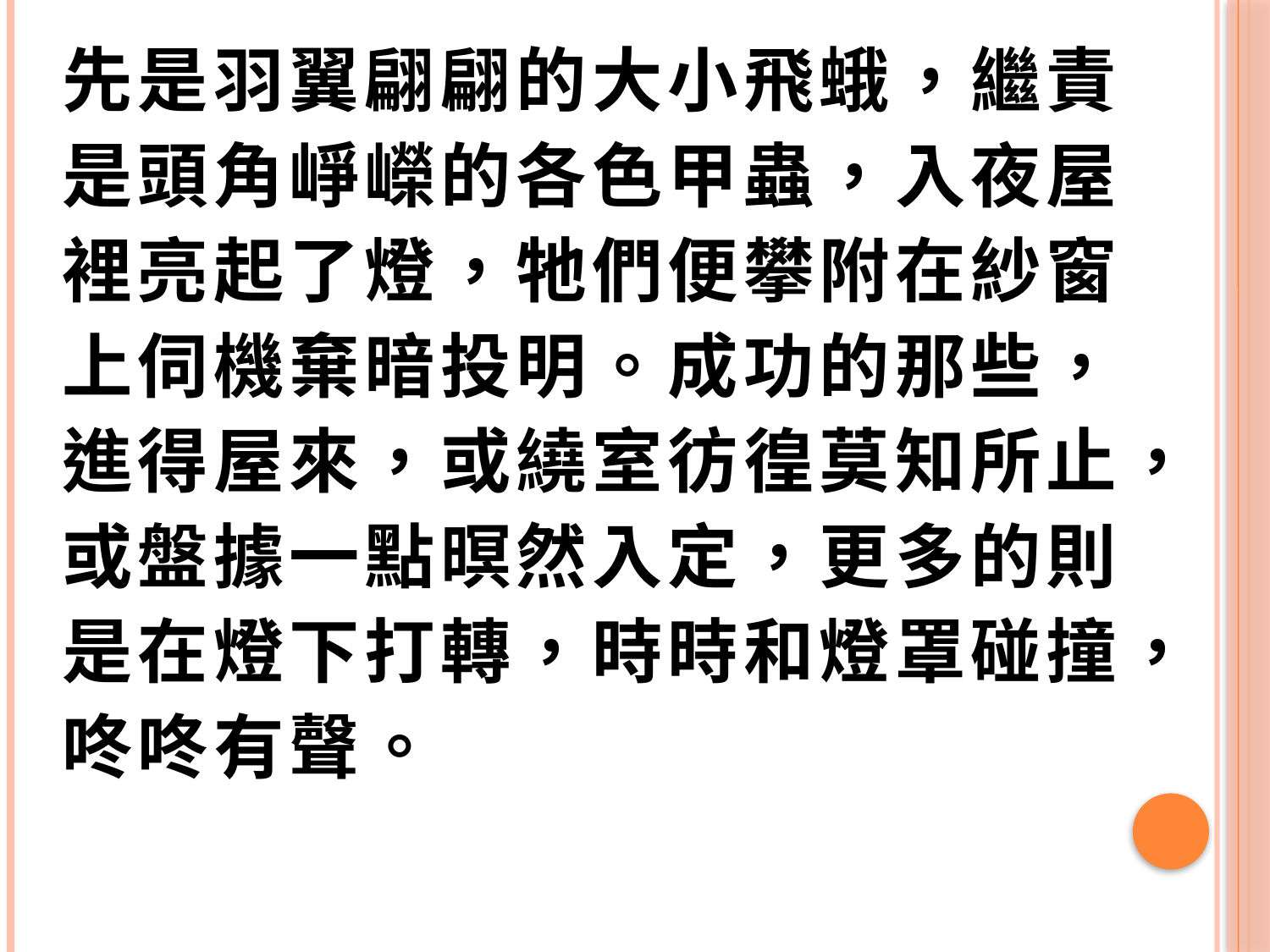

先是羽翼翩翩的大小飛蛾，繼責
是頭角崢嶸的各色甲蟲，入夜屋
裡亮起了燈，牠們便攀附在紗窗
上伺機棄暗投明。成功的那些，
進得屋來，或繞室彷徨莫知所止，
或盤據一點暝然入定，更多的則
是在燈下打轉，時時和燈罩碰撞，
咚咚有聲。